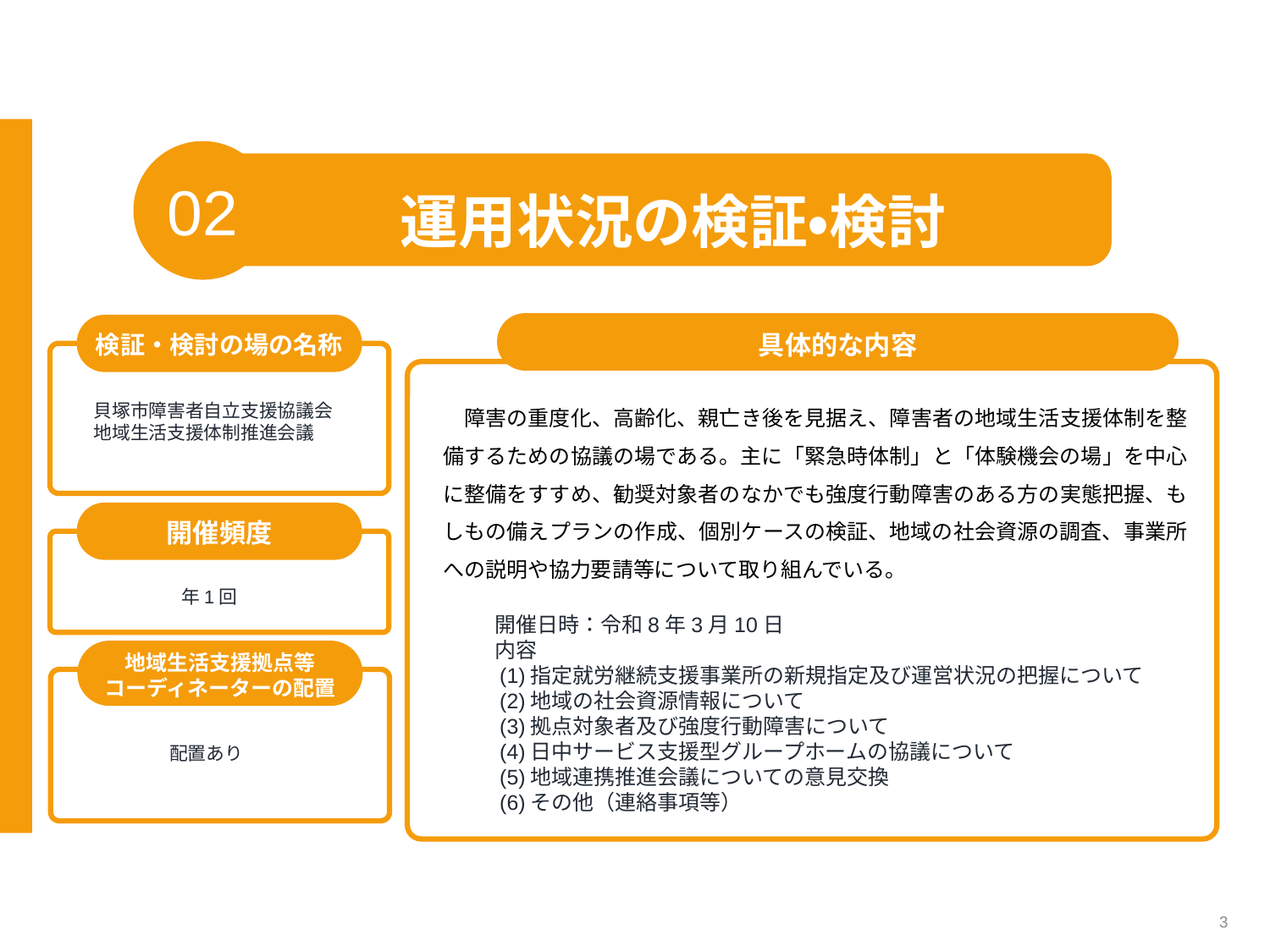

02

運用状況の検証・検討
具体的な内容
検証・検討の場の名称

　障害の重度化、高齢化、親亡き後を見据え、障害者の地域生活支援体制を整備するための協議の場である。主に「緊急時体制」と「体験機会の場」を中心に整備をすすめ、勧奨対象者のなかでも強度行動障害のある方の実態把握、もしもの備えプランの作成、個別ケースの検証、地域の社会資源の調査、事業所への説明や協力要請等について取り組んでいる。
貝塚市障害者自立支援協議会
地域生活支援体制推進会議

開催頻度

年1回
　開催日時：令和8年3月10日
　内容
　(1)指定就労継続支援事業所の新規指定及び運営状況の把握について
　(2)地域の社会資源情報について
　(3)拠点対象者及び強度行動障害について
　(4)日中サービス支援型グループホームの協議について
　(5)地域連携推進会議についての意見交換
　(6)その他（連絡事項等）

地域生活支援拠点等
コーディネーターの配置

配置あり
3